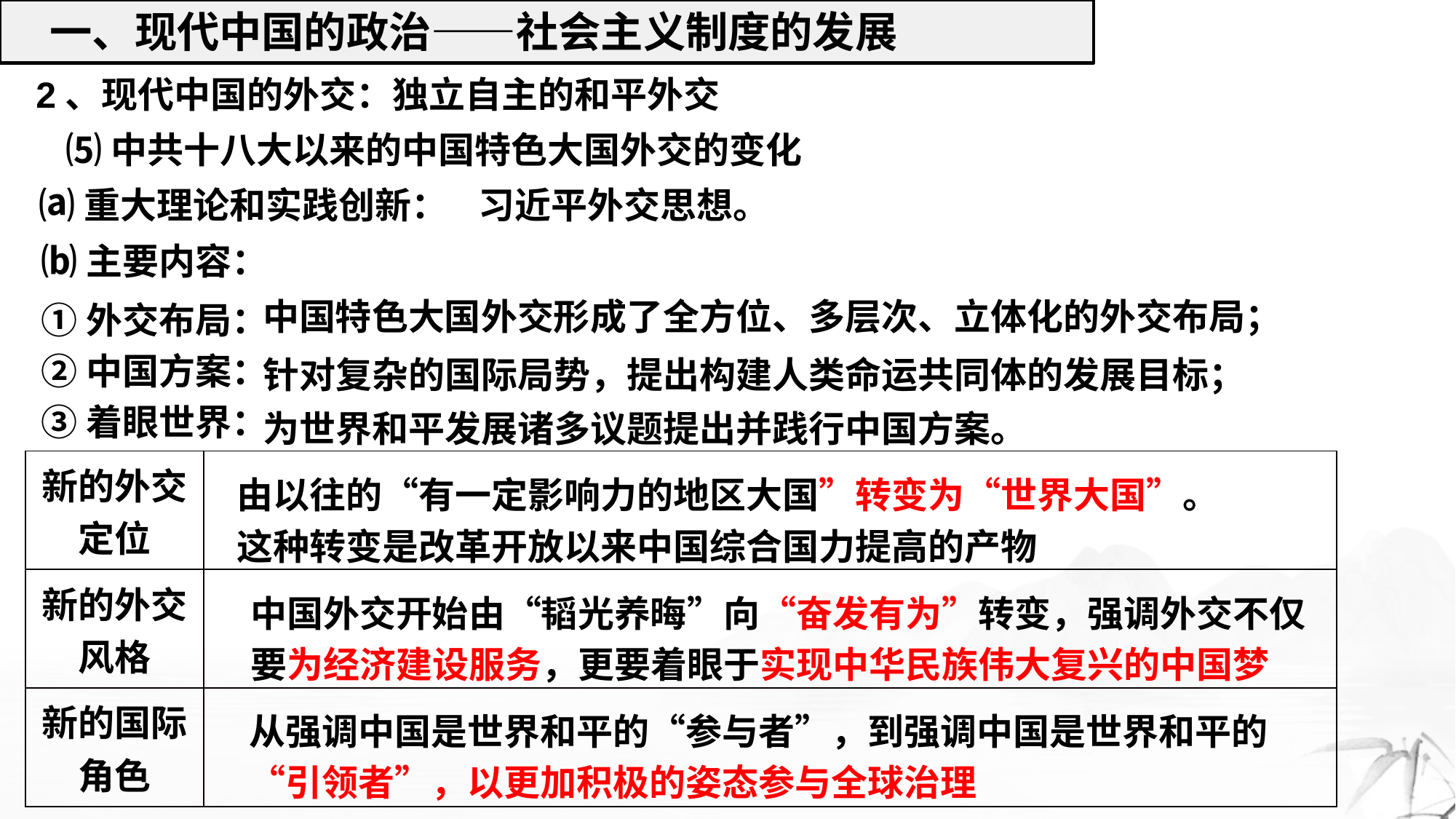

一、现代中国的政治——社会主义制度的发展
2、现代中国的外交：独立自主的和平外交
⑸中共十八大以来的中国特色大国外交的变化
⒜重大理论和实践创新：
习近平外交思想。
⒝主要内容：
中国特色大国外交形成了全方位、多层次、立体化的外交布局；
①外交布局：
②中国方案：
③着眼世界：
针对复杂的国际局势，提出构建人类命运共同体的发展目标；
为世界和平发展诸多议题提出并践行中国方案。
| 新的外交定位 |  |
| --- | --- |
| 新的外交风格 |  |
| 新的国际角色 |  |
由以往的“有一定影响力的地区大国”转变为“世界大国”。
这种转变是改革开放以来中国综合国力提高的产物
中国外交开始由“韬光养晦”向“奋发有为”转变，强调外交不仅要为经济建设服务，更要着眼于实现中华民族伟大复兴的中国梦
从强调中国是世界和平的“参与者”，到强调中国是世界和平的“引领者”，以更加积极的姿态参与全球治理